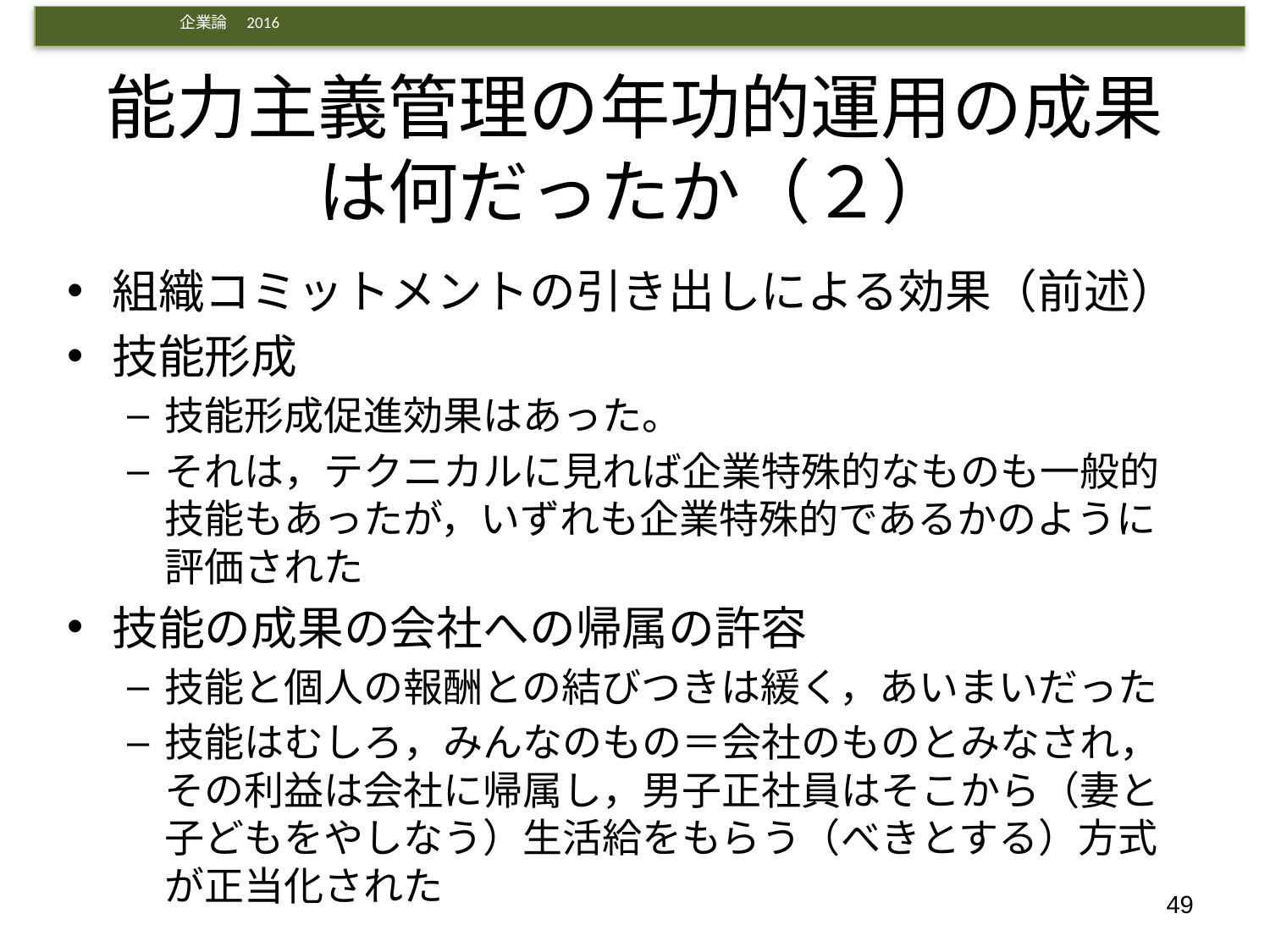

# 能力主義管理の年功的運用の成果は何だったか（２）
組織コミットメントの引き出しによる効果（前述）
技能形成
技能形成促進効果はあった。
それは，テクニカルに見れば企業特殊的なものも一般的技能もあったが，いずれも企業特殊的であるかのように評価された
技能の成果の会社への帰属の許容
技能と個人の報酬との結びつきは緩く，あいまいだった
技能はむしろ，みんなのもの＝会社のものとみなされ，その利益は会社に帰属し，男子正社員はそこから（妻と子どもをやしなう）生活給をもらう（べきとする）方式が正当化された
49